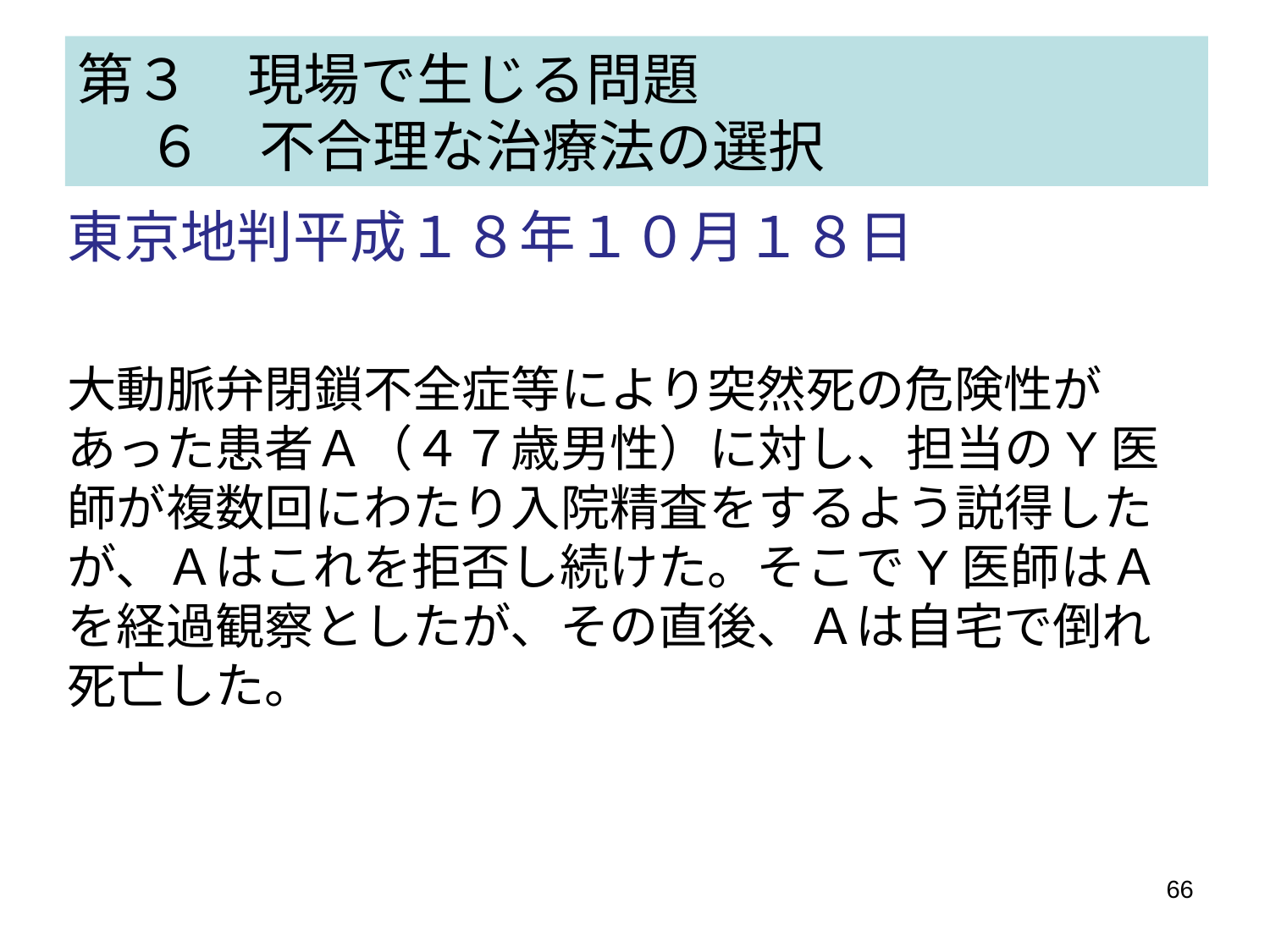

# 第３　現場で生じる問題 　 ６　不合理な治療法の選択
東京地判平成１８年１０月１８日

大動脈弁閉鎖不全症等により突然死の危険性があった患者Ａ（４７歳男性）に対し、担当のY医師が複数回にわたり入院精査をするよう説得したが、Ａはこれを拒否し続けた。そこでY医師はＡを経過観察としたが、その直後、Ａは自宅で倒れ死亡した。

66